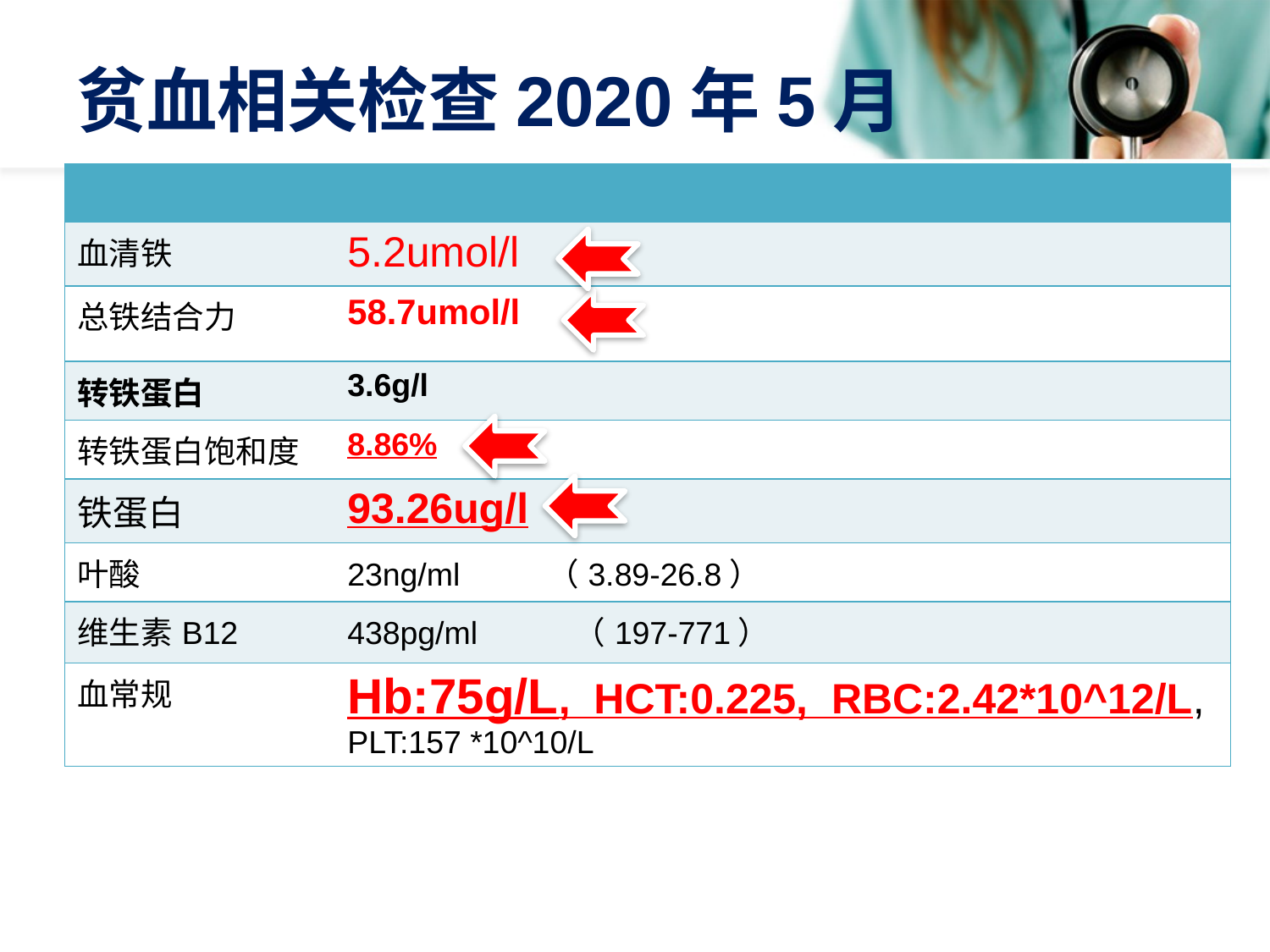

# 贫血相关检查2020年5月
|  |  |
| --- | --- |
| 血清铁 | 5.2umol/l |
| 总铁结合力 | 58.7umol/l |
| 转铁蛋白 | 3.6g/l |
| 转铁蛋白饱和度 | 8.86% |
| 铁蛋白 | 93.26ug/l |
| 叶酸 | 23ng/ml （3.89-26.8） |
| 维生素B12 | 438pg/ml （197-771） |
| 血常规 | Hb:75g/L, HCT:0.225, RBC:2.42\*10^12/L, PLT:157 \*10^10/L |